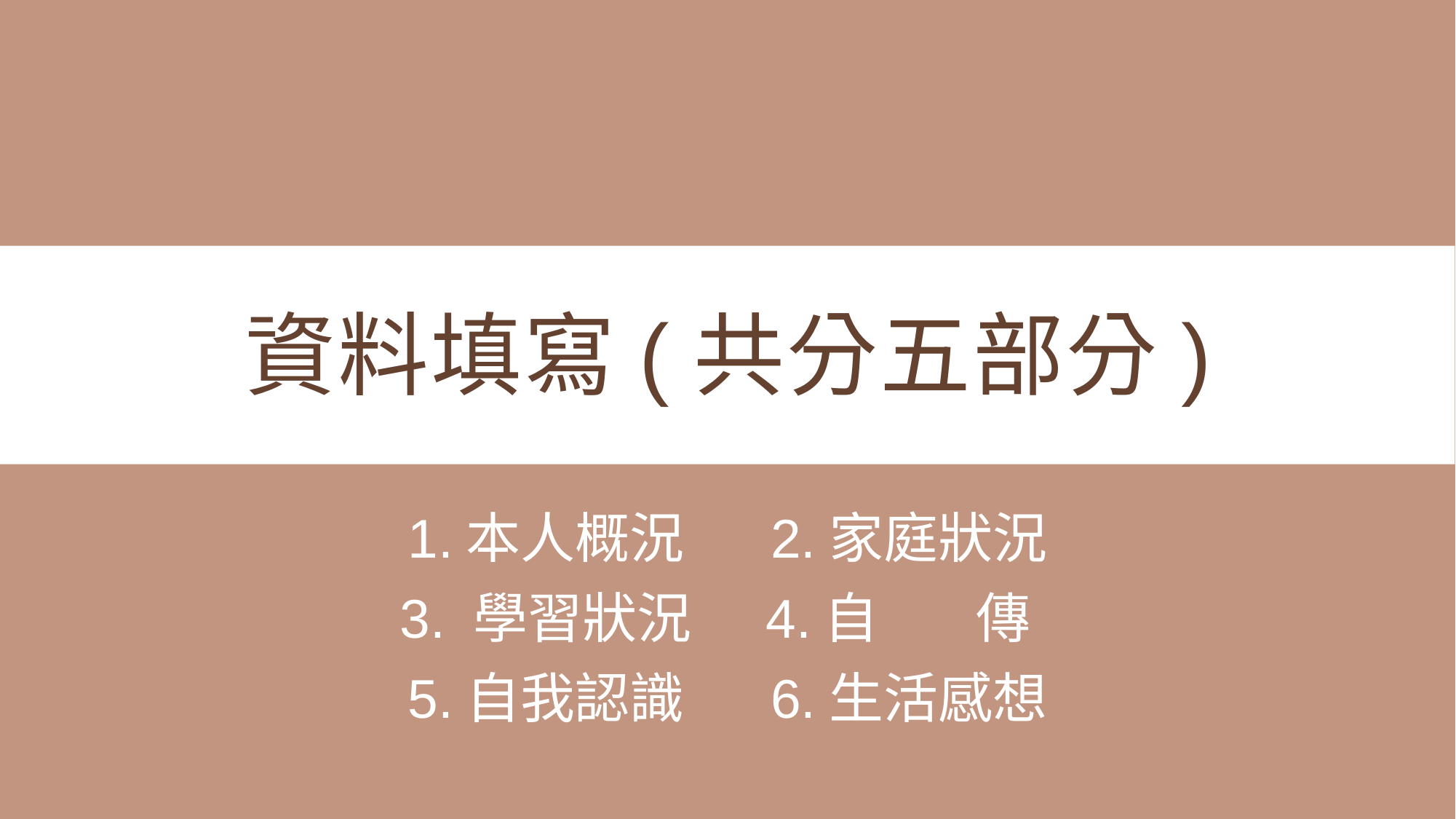

# 資料填寫(共分五部分)
1.本人概況      2.家庭狀況
3. 學習狀況     4.自        傳
5.自我認識      6.生活感想